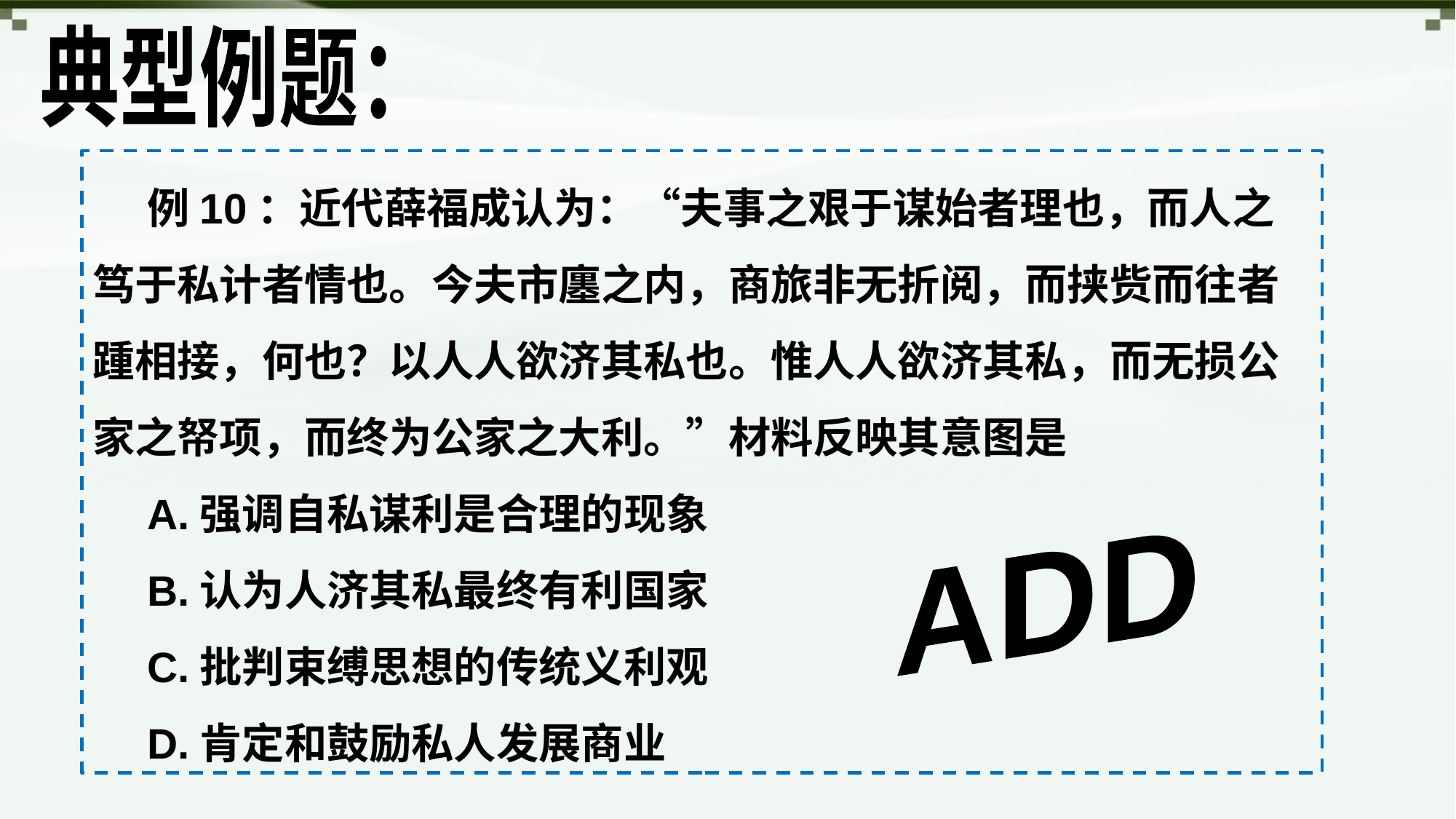

典型例题：
例10：近代薛福成认为：“夫事之艰于谋始者理也，而人之笃于私计者情也。今夫市廛之内，商旅非无折阅，而挟赀而往者踵相接，何也？以人人欲济其私也。惟人人欲济其私，而无损公家之帑项，而终为公家之大利。”材料反映其意图是
A.强调自私谋利是合理的现象
B.认为人济其私最终有利国家
C.批判束缚思想的传统义利观
D.肯定和鼓励私人发展商业
ADD